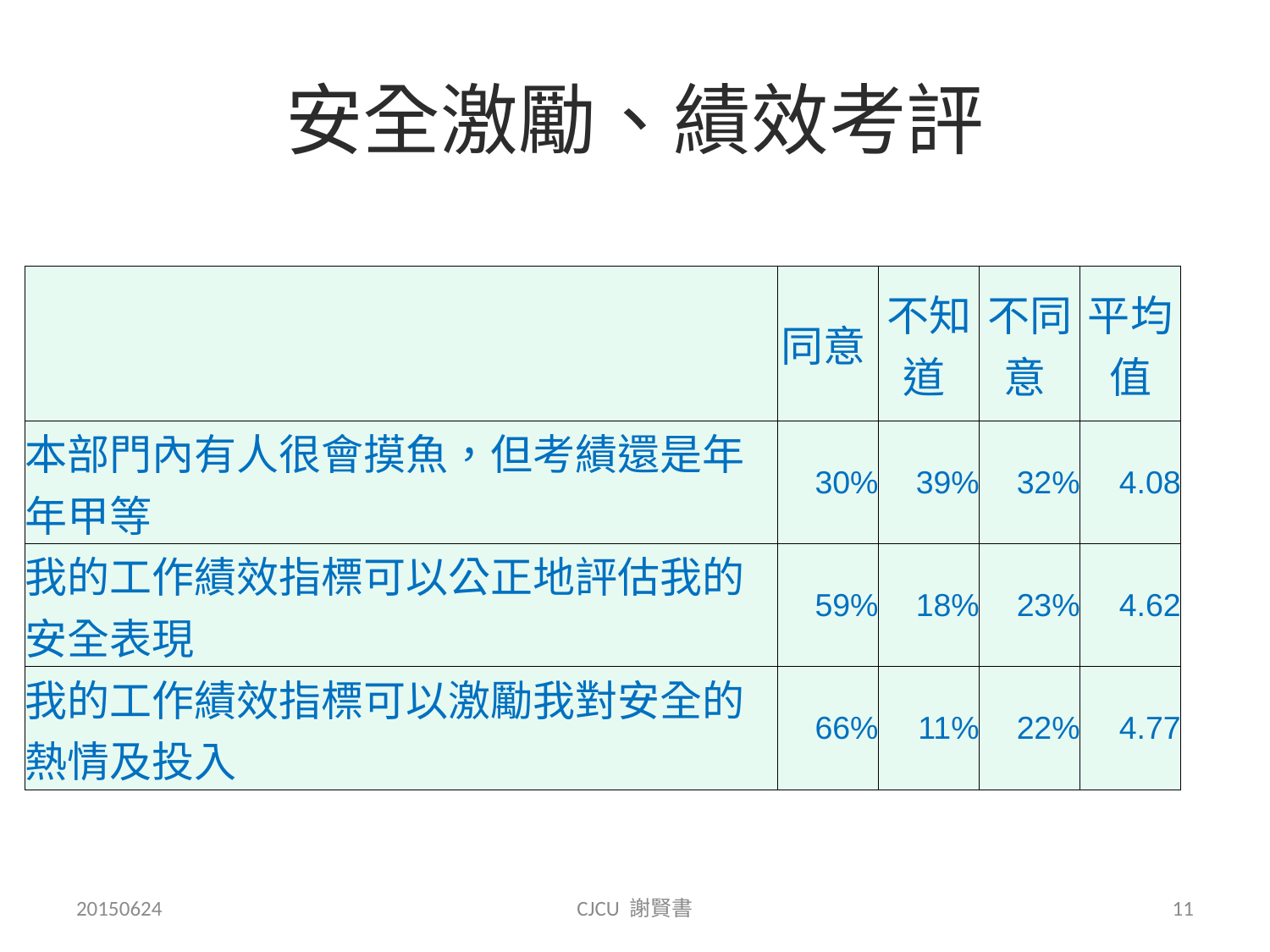

# 安全激勵、績效考評
|  | 同意 | 不知道 | 不同意 | 平均值 |
| --- | --- | --- | --- | --- |
| 本部門內有人很會摸魚，但考績還是年年甲等 | 30% | 39% | 32% | 4.08 |
| 我的工作績效指標可以公正地評估我的安全表現 | 59% | 18% | 23% | 4.62 |
| 我的工作績效指標可以激勵我對安全的熱情及投入 | 66% | 11% | 22% | 4.77 |
20150624
CJCU 謝賢書
11